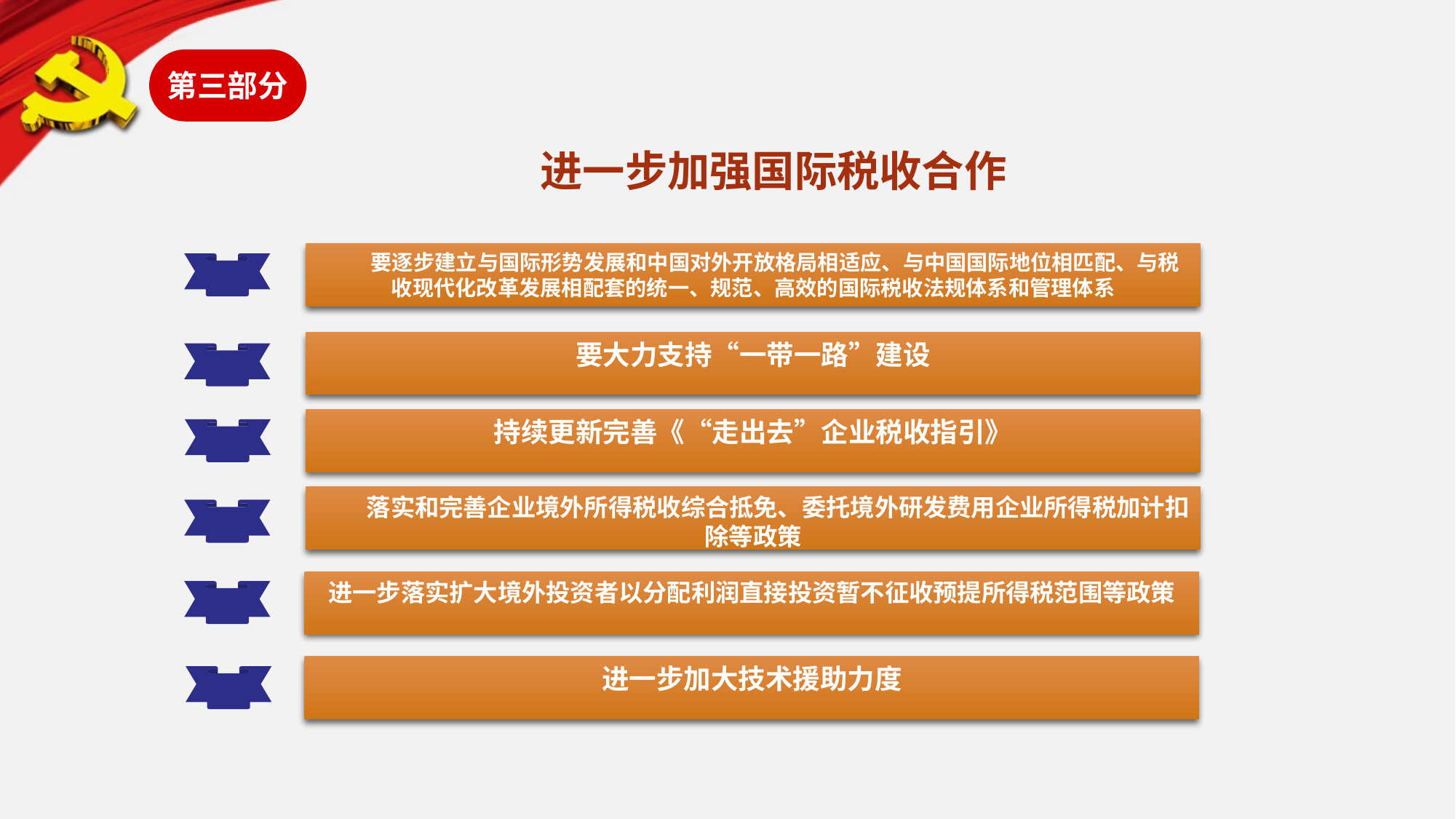

第三部分
进一步加强国际税收合作
        要逐步建立与国际形势发展和中国对外开放格局相适应、与中国国际地位相匹配、与税收现代化改革发展相配套的统一、规范、高效的国际税收法规体系和管理体系

要大力支持“一带一路”建设

持续更新完善《“走出去”企业税收指引》

        落实和完善企业境外所得税收综合抵免、委托境外研发费用企业所得税加计扣除等政策

进一步落实扩大境外投资者以分配利润直接投资暂不征收预提所得税范围等政策

进一步加大技术援助力度